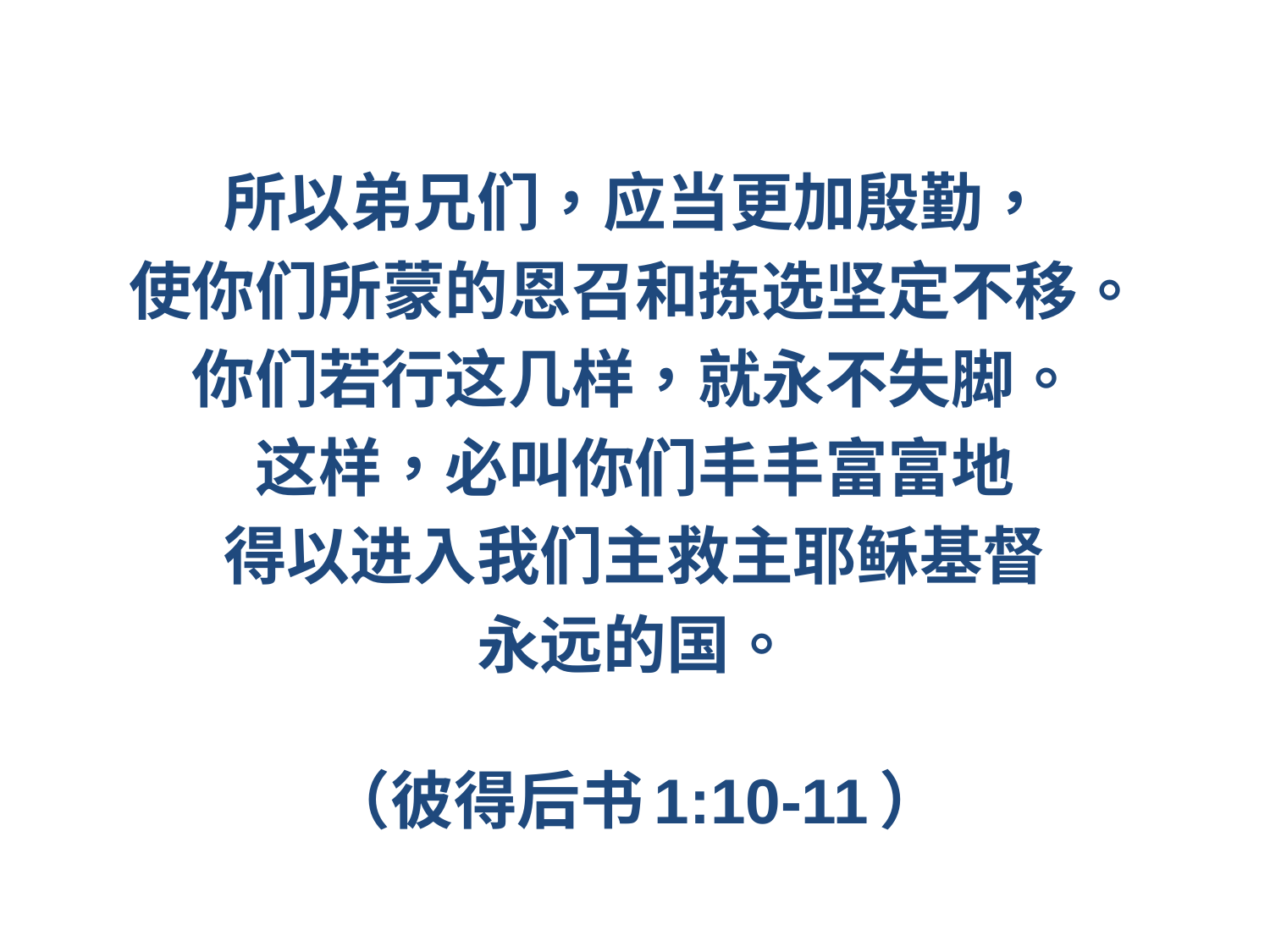

#
所以弟兄们，应当更加殷勤，
使你们所蒙的恩召和拣选坚定不移。
你们若行这几样，就永不失脚。
这样，必叫你们丰丰富富地
得以进入我们主救主耶稣基督
永远的国。

（彼得后书1:10-11）